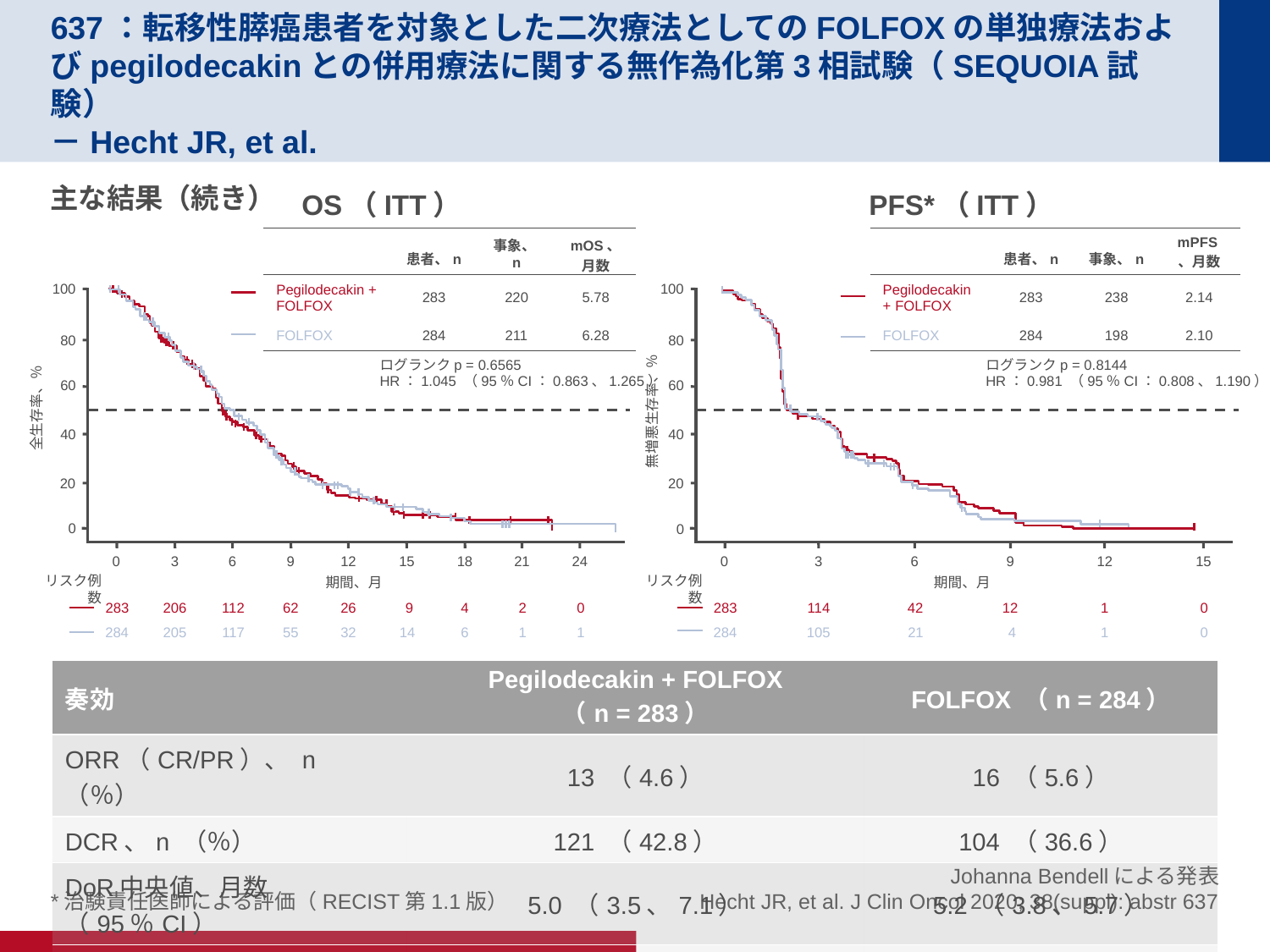

# 637：転移性膵癌患者を対象とした二次療法としてのFOLFOXの単独療法およびpegilodecakinとの併用療法に関する無作為化第3相試験（SEQUOIA試験） －Hecht JR, et al.
主な結果（続き）
OS（ITT）
PFS*（ITT）
|  | 患者、n | 事象、n | mOS、月数 |
| --- | --- | --- | --- |
| Pegilodecakin + FOLFOX | 283 | 220 | 5.78 |
| FOLFOX | 284 | 211 | 6.28 |
|  | 患者、n | 事象、n | mPFS、月数 |
| --- | --- | --- | --- |
| Pegilodecakin + FOLFOX | 283 | 238 | 2.14 |
| FOLFOX | 284 | 198 | 2.10 |
100

80

60

40

20

100

80

60

40

20

ログランクp = 0.6565
HR：1.045 （95％CI：0.863、1.265）
ログランクp = 0.8144
HR：0.981 （95％CI：0.808、1.190）
 全生存率、％
無増悪生存率、％
0
0

0
3
6
9
12
15
18
21
24
0
3
6
9
12
15
期間、月
期間、月
リスク例数
リスク例数
283
114
42
12
1
0
2
283
206
112
62
26
 9
4
0
284
205
117
55
32
14
6
1
1
284
105
21
 4
1
0
| 奏効 | Pegilodecakin + FOLFOX （n = 283） | FOLFOX （n = 284） |
| --- | --- | --- |
| ORR（CR/PR）、 n （％） | 13 （4.6） | 16 （5.6） |
| DCR、n （％） | 121 （42.8） | 104 （36.6） |
| DoR中央値、月数 （95％CI） | 5.0 （3.5、7.1） | 5.2 （3.8、5.7） |
| TTR中央値、月数（範囲） | 1.9 （1.7～4.0） | 1.9 （1.5～5.3） |
*治験責任医師による評価（RECIST第1.1版）
Johanna Bendellによる発表
Hecht JR, et al. J Clin Oncol 2020; 38(suppl): abstr 637